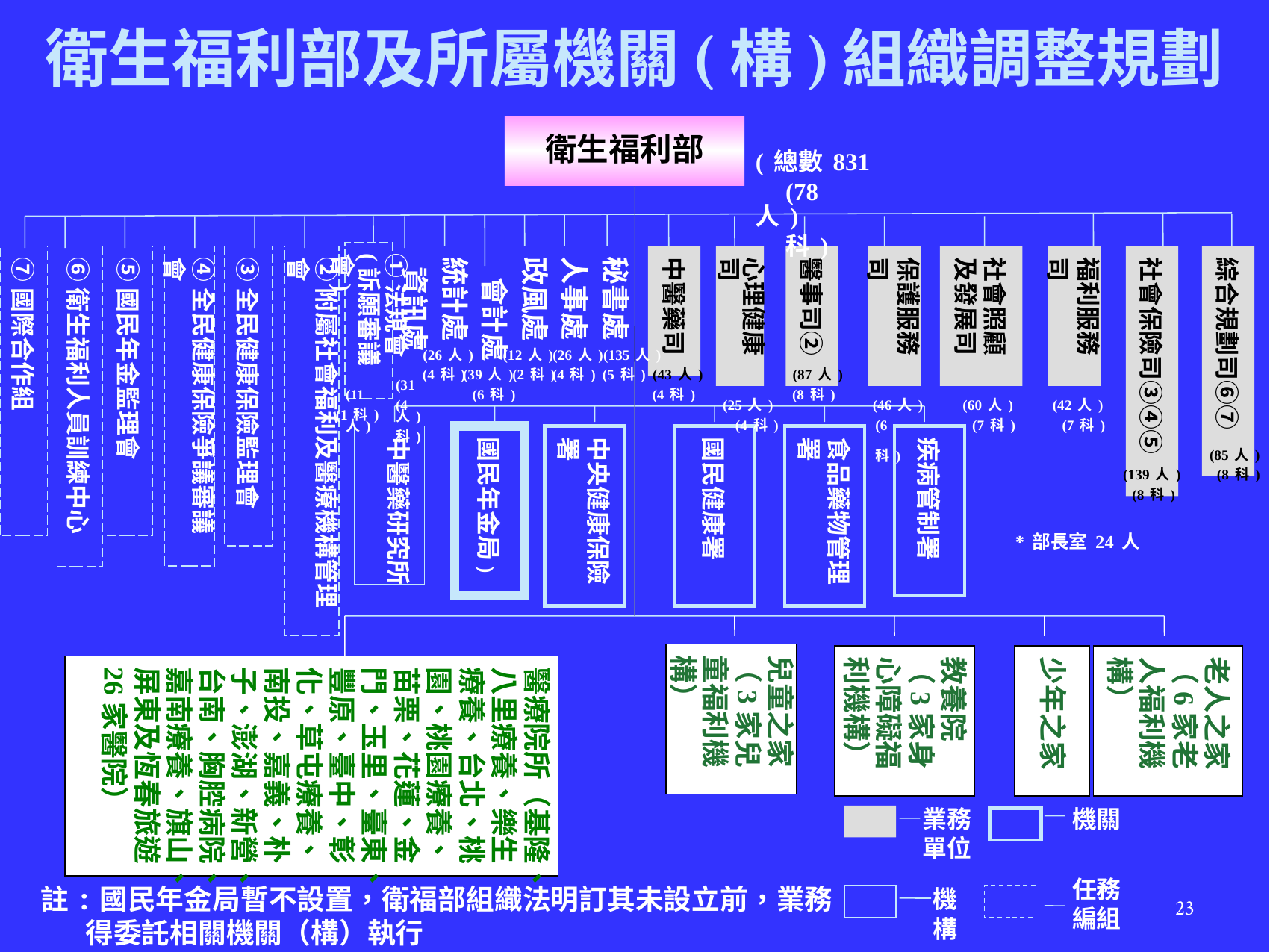

衛生福利部及所屬機關(構)組織調整規劃

(總數831人)
衛生福利部

(78科)

①法規會(訴願審議會)

人事處
秘書處

⑦國際合作組
⑥衛生福利人員訓練中心
⑤國民年金監理會
④全民健康保險爭議審議會
③全民健康保險監理會
②附屬社會福利及醫療機構管理會
統計處
政風處
中醫藥司
心理健康司
醫事司②
保護服務司
社會照顧及發展司
福利服務司
社會保險司③④⑤
綜合規劃司⑥⑦
資訊處
會計處
(26人)
(12人)
(26人)
(135人)
(4科)
(39人)
(2科)
(4科)
(5科)
(43人)
(87人)
(31人)
(6科)
(4科)
(8科)
(11人)
(4科)
(25人)
(46人)
(60人)
(42人)
(1科)
(4科)
(6科)
(7科)
(7科)

中醫藥研究所
國民年金局)
中央健康保險署
國民健康署
食品藥物管理署
疾病管制署
(85人)
(139人)
(8科)
(8科)
*部長室24人

兒童之家（3家兒童福利機構）
教養院（3家身心障礙福利機構）
少年之家
老人之家（6家老人福利機構）
醫療院所（基隆、八里療養、樂生療養、台北、桃園、桃園療養、苗栗、花蓮、金門、玉里、臺東、豐原、臺中、彰化、草屯療養、南投、嘉義、朴子、澎湖、新營、台南、胸腔病院、嘉南療養、旗山、屏東及恆春旅遊26家醫院）

業務單位
機關

任務編組
註:國民年金局暫不設置，衛福部組織法明訂其未設立前，業務得委託相關機關（構）執行
機構
23